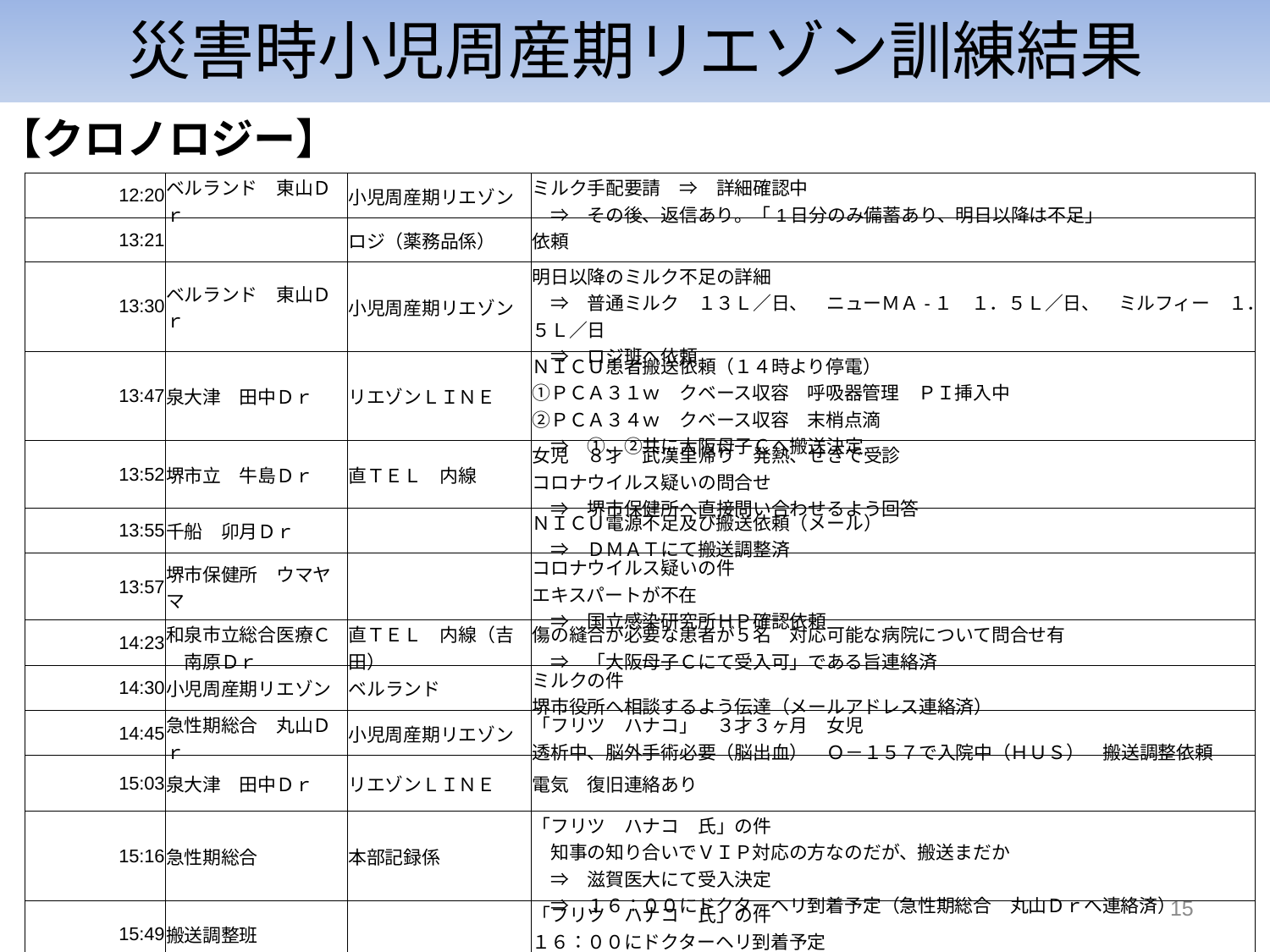

災害時小児周産期リエゾン訓練結果
【クロノロジー】
| 12:20 | ベルランド　東山Ｄｒ | 小児周産期リエゾン | ミルク手配要請　⇒　詳細確認中 　⇒　その後、返信あり。「1日分のみ備蓄あり、明日以降は不足」 |
| --- | --- | --- | --- |
| 13:21 |  | ロジ（薬務品係） | 依頼 |
| 13:30 | ベルランド　東山Ｄｒ | 小児周産期リエゾン | 明日以降のミルク不足の詳細 　⇒　普通ミルク　１３Ｌ／日、　ニューＭＡ-１　１．５Ｌ／日、　ミルフィー　１．５Ｌ／日 　⇒　ロジ班へ依頼 |
| 13:47 | 泉大津　田中Ｄｒ | リエゾンＬＩＮＥ | ＮＩＣＵ患者搬送依頼（１４時より停電） ①ＰＣＡ３１ｗ　クベース収容　呼吸器管理　ＰＩ挿入中 ②ＰＣＡ３４ｗ　クベース収容　末梢点滴 　⇒　①、②共に大阪母子Ｃへ搬送決定 |
| 13:52 | 堺市立　牛島Ｄｒ | 直ＴＥＬ　内線 | 女児　８才　武漢里帰り　発熱、せきで受診 コロナウイルス疑いの問合せ 　⇒　堺市保健所へ直接問い合わせるよう回答 |
| 13:55 | 千船　卯月Ｄｒ |  | ＮＩＣＵ電源不足及び搬送依頼（メール） 　⇒　ＤＭＡＴにて搬送調整済 |
| 13:57 | 堺市保健所　ウマヤマ |  | コロナウイルス疑いの件 エキスパートが不在 　⇒　国立感染研究所ＨＰ確認依頼 |
| 14:23 | 和泉市立総合医療Ｃ　南原Ｄｒ | 直ＴＥＬ　内線（吉田） | 傷の縫合が必要な患者が５名　対応可能な病院について問合せ有 　⇒　「大阪母子Ｃにて受入可」である旨連絡済 |
| 14:30 | 小児周産期リエゾン | ベルランド | ミルクの件 堺市役所へ相談するよう伝達（メールアドレス連絡済） |
| 14:45 | 急性期総合　丸山Ｄｒ | 小児周産期リエゾン | 「フリツ　ハナコ」　３才３ヶ月　女児 透析中、脳外手術必要（脳出血）　Ｏ－１５７で入院中（ＨＵＳ）　搬送調整依頼 |
| 15:03 | 泉大津　田中Ｄｒ | リエゾンＬＩＮＥ | 電気　復旧連絡あり |
| 15:16 | 急性期総合 | 本部記録係 | 「フリツ　ハナコ　氏」の件 　知事の知り合いでＶＩＰ対応の方なのだが、搬送まだか 　⇒　滋賀医大にて受入決定 　⇒　１６：００にドクターヘリ到着予定（急性期総合　丸山Ｄｒへ連絡済） |
| 15:49 | 搬送調整班 |  | 「フリツ　ハナコ　氏」の件 １６：００にドクターヘリ到着予定 ⇒急性期総合　丸山Ｄｒへ連絡 |
15